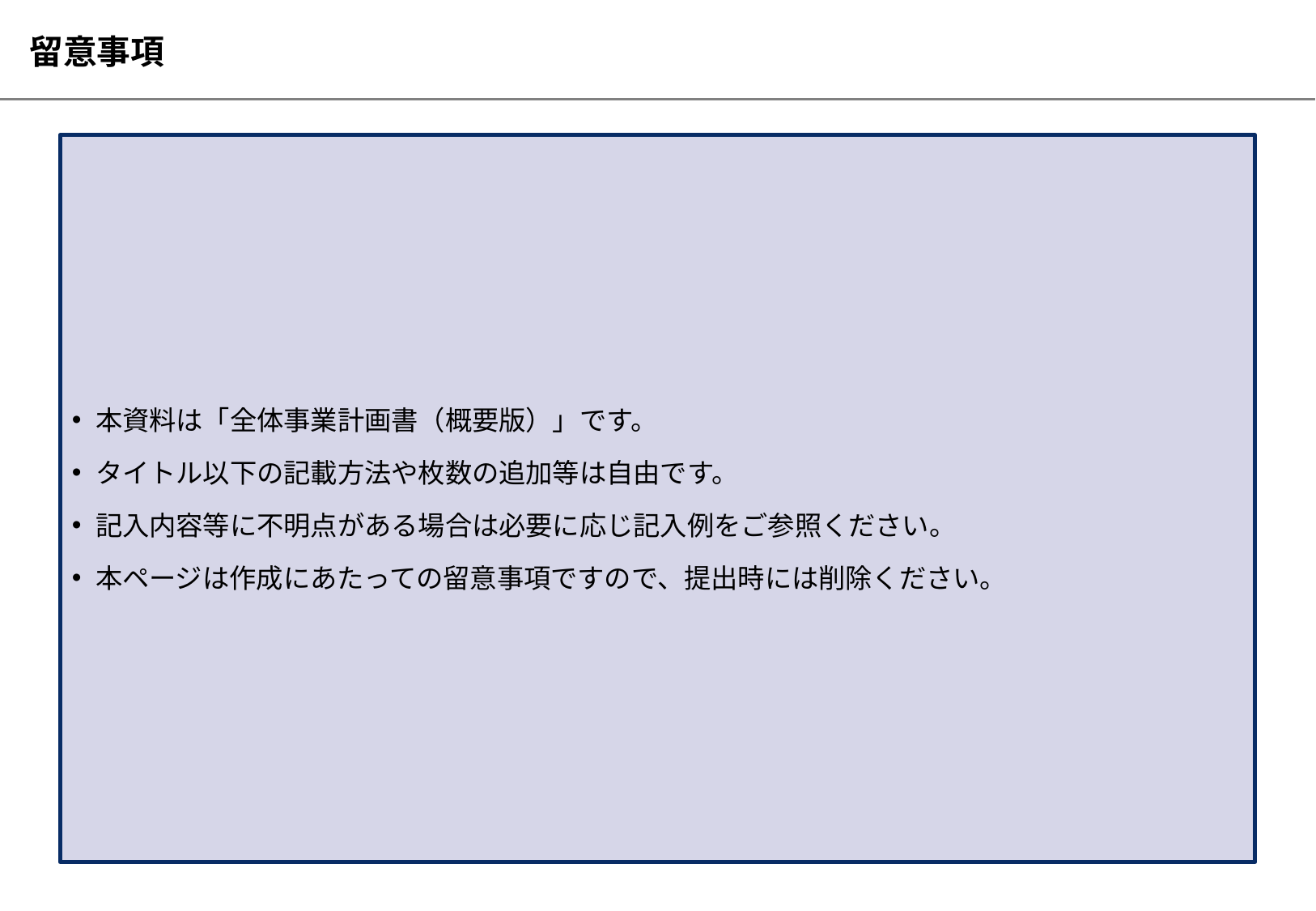

# 留意事項
本資料は「全体事業計画書（概要版）」です。
タイトル以下の記載方法や枚数の追加等は自由です。
記入内容等に不明点がある場合は必要に応じ記入例をご参照ください。
本ページは作成にあたっての留意事項ですので、提出時には削除ください。